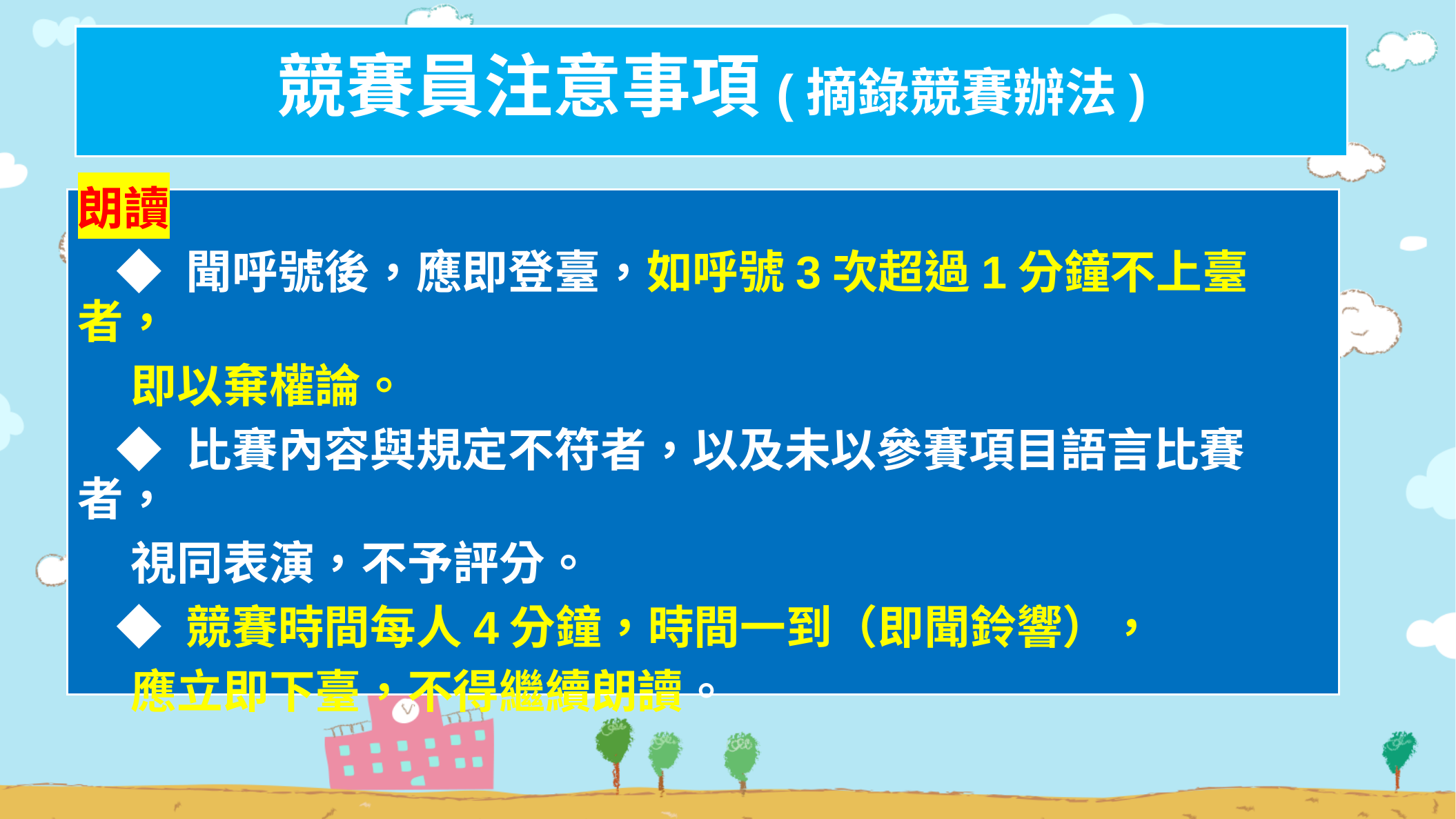

競賽員注意事項(摘錄競賽辦法)
朗讀
   ◆ 聞呼號後，應即登臺，如呼號3次超過1分鐘不上臺者，
    即以棄權論。
   ◆ 比賽內容與規定不符者，以及未以參賽項目語言比賽者，
    視同表演，不予評分。
   ◆ 競賽時間每人4分鐘，時間一到（即聞鈴響），
    應立即下臺，不得繼續朗讀。